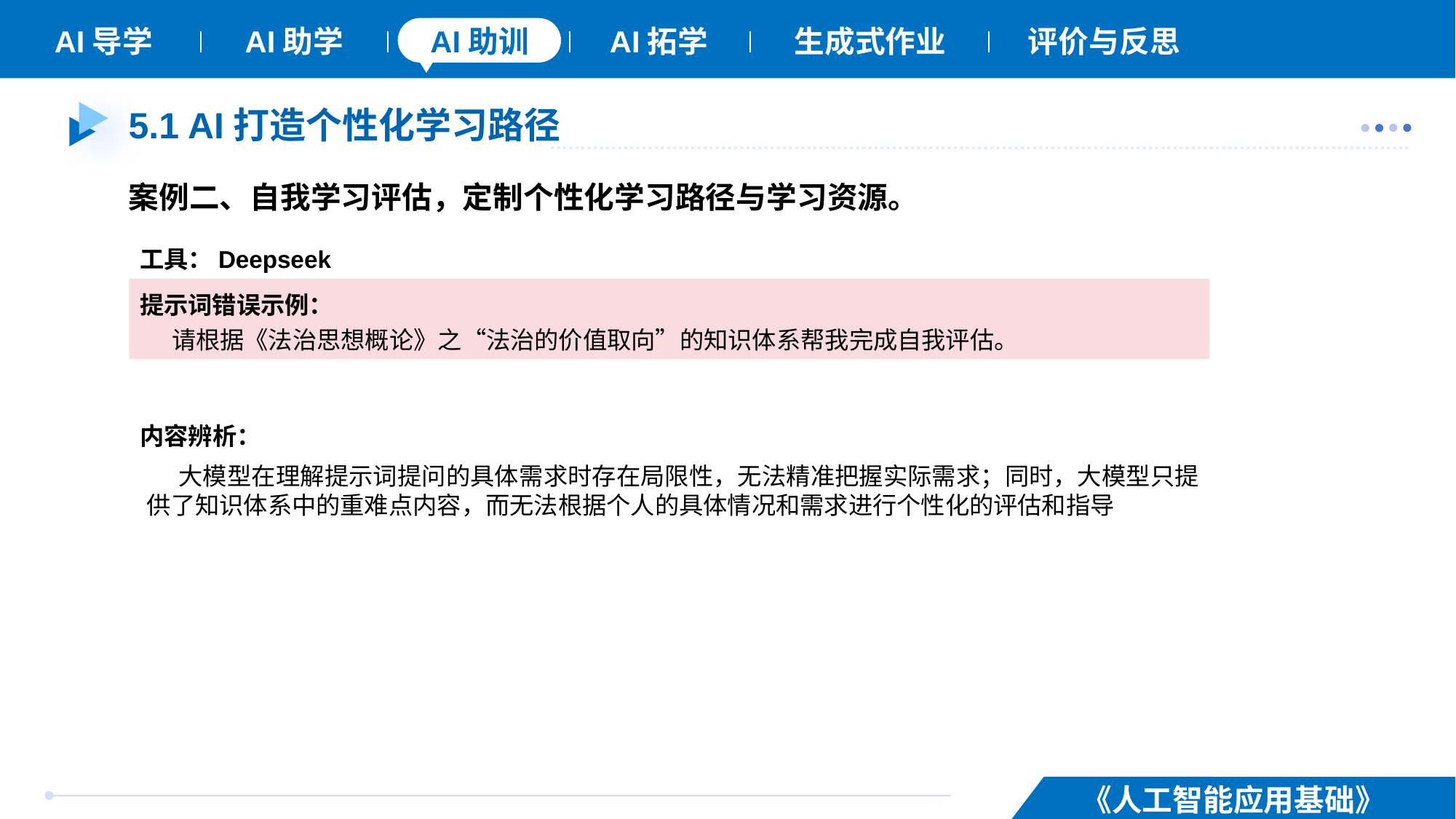

# 5.1 AI打造个性化学习路径
案例二、自我学习评估，定制个性化学习路径与学习资源。
工具：Deepseek
提示词错误示例：
请根据《法治思想概论》之“法治的价值取向”的知识体系帮我完成自我评估。
内容辨析：
大模型在理解提示词提问的具体需求时存在局限性，无法精准把握实际需求；同时，大模型只提供了知识体系中的重难点内容，而无法根据个人的具体情况和需求进行个性化的评估和指导